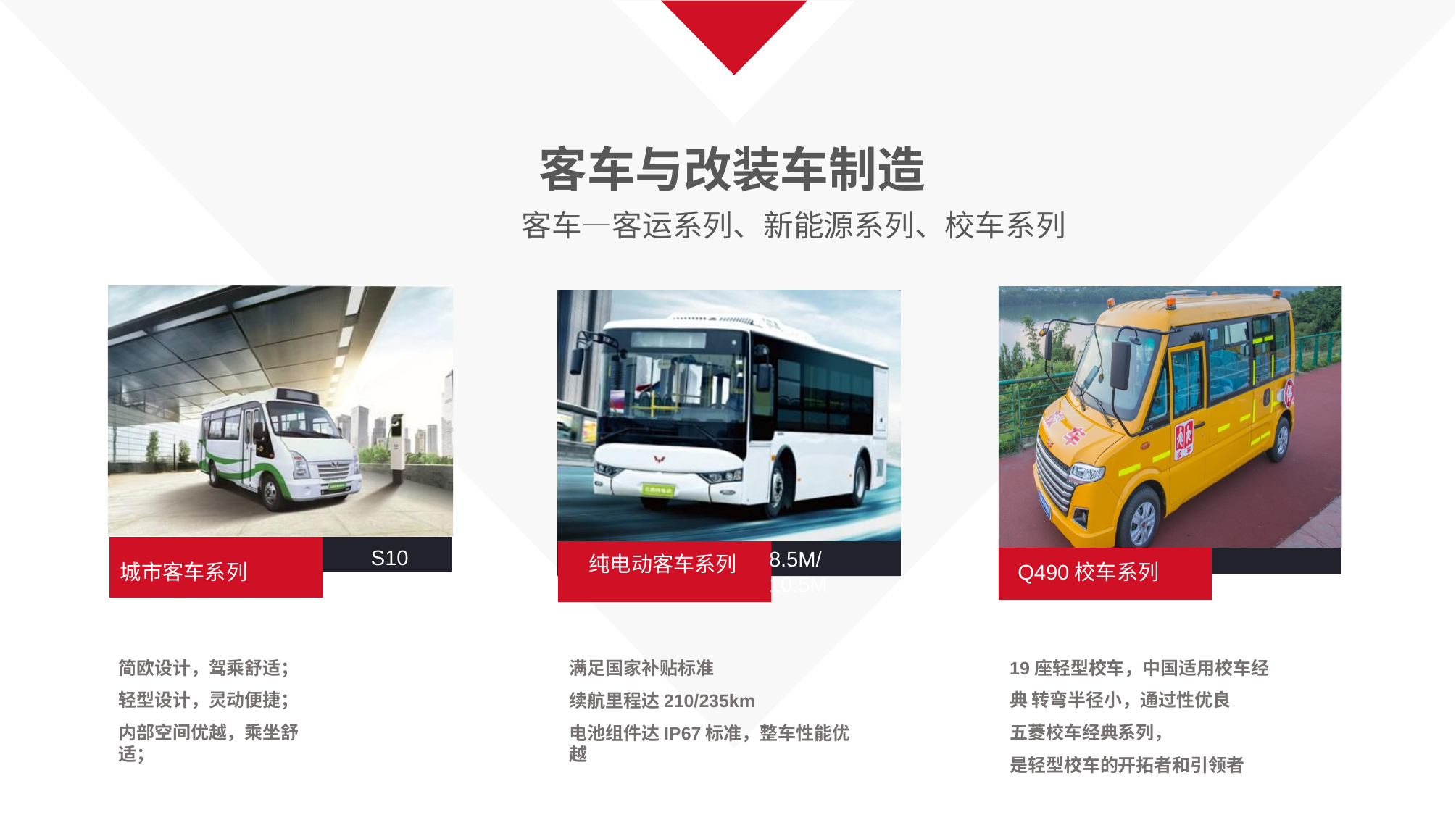

# 客车与改装车制造
客车—客运系列、新能源系列、校车系列

纯电动客车系列
S100
8.5M/10.5M
城市客车系列
Q490校车系列
简欧设计，驾乘舒适； 轻型设计，灵动便捷；
内部空间优越，乘坐舒适；
满足国家补贴标准
续航里程达210/235km
电池组件达IP67标准，整车性能优越
19座轻型校车，中国适用校车经典 转弯半径小，通过性优良
五菱校车经典系列，
是轻型校车的开拓者和引领者